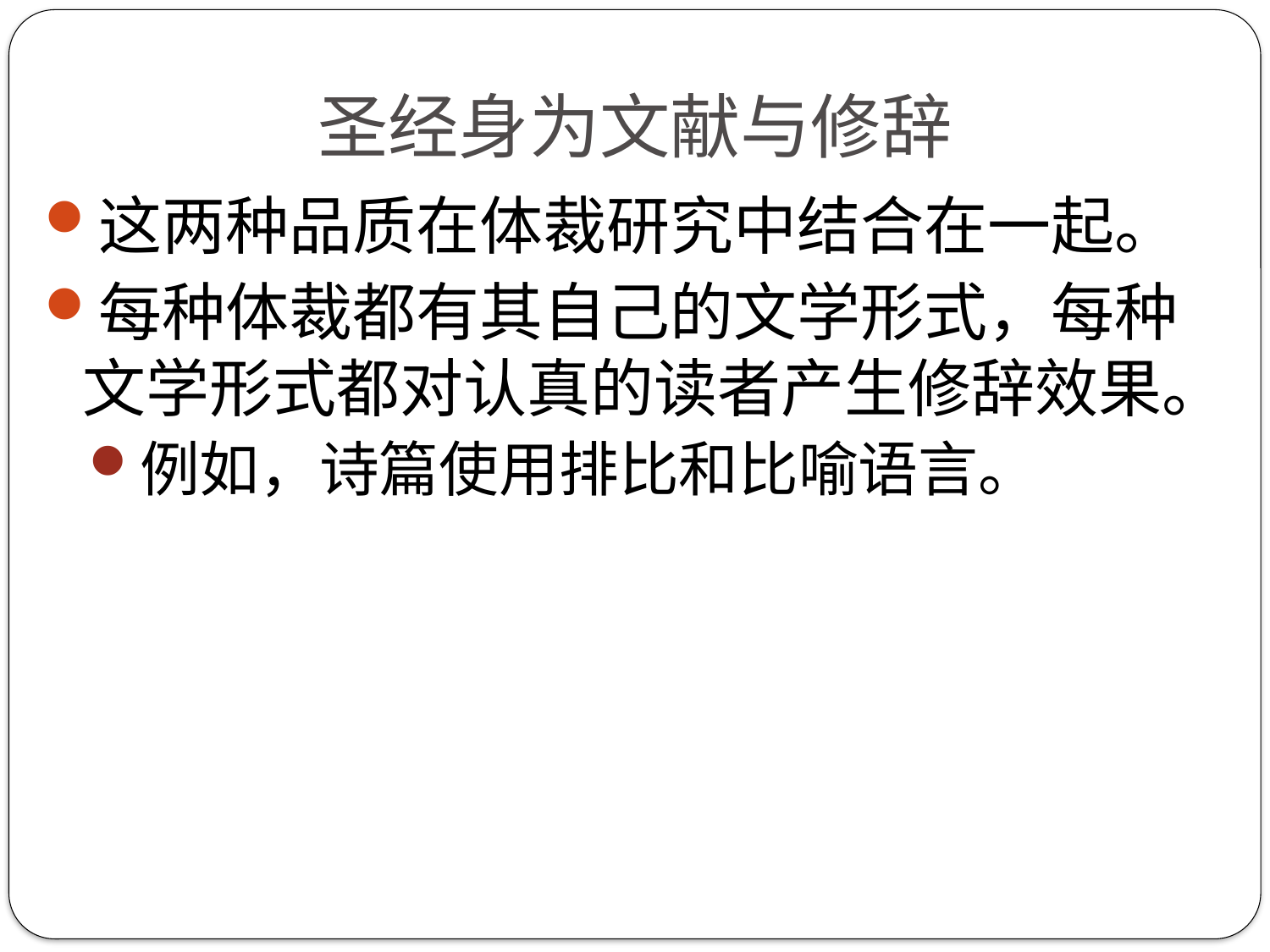

# 圣经身为文献与修辞
这两种品质在体裁研究中结合在一起。
每种体裁都有其自己的文学形式，每种文学形式都对认真的读者产生修辞效果。
例如，诗篇使用排比和比喻语言。